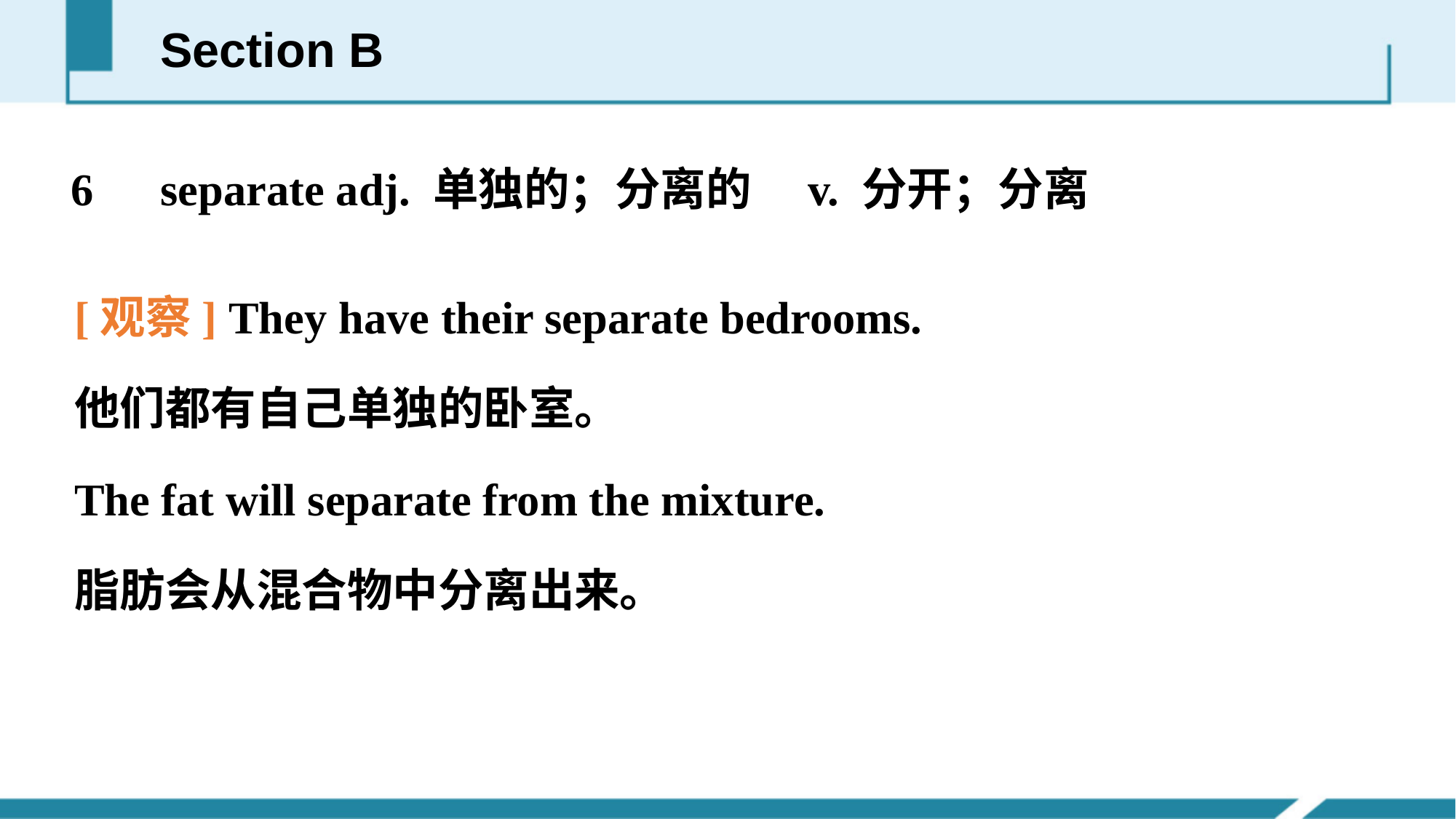

Section B
6　separate adj. 单独的；分离的　v. 分开；分离
[观察] They have their separate bedrooms.
他们都有自己单独的卧室。
The fat will separate from the mixture.
脂肪会从混合物中分离出来。